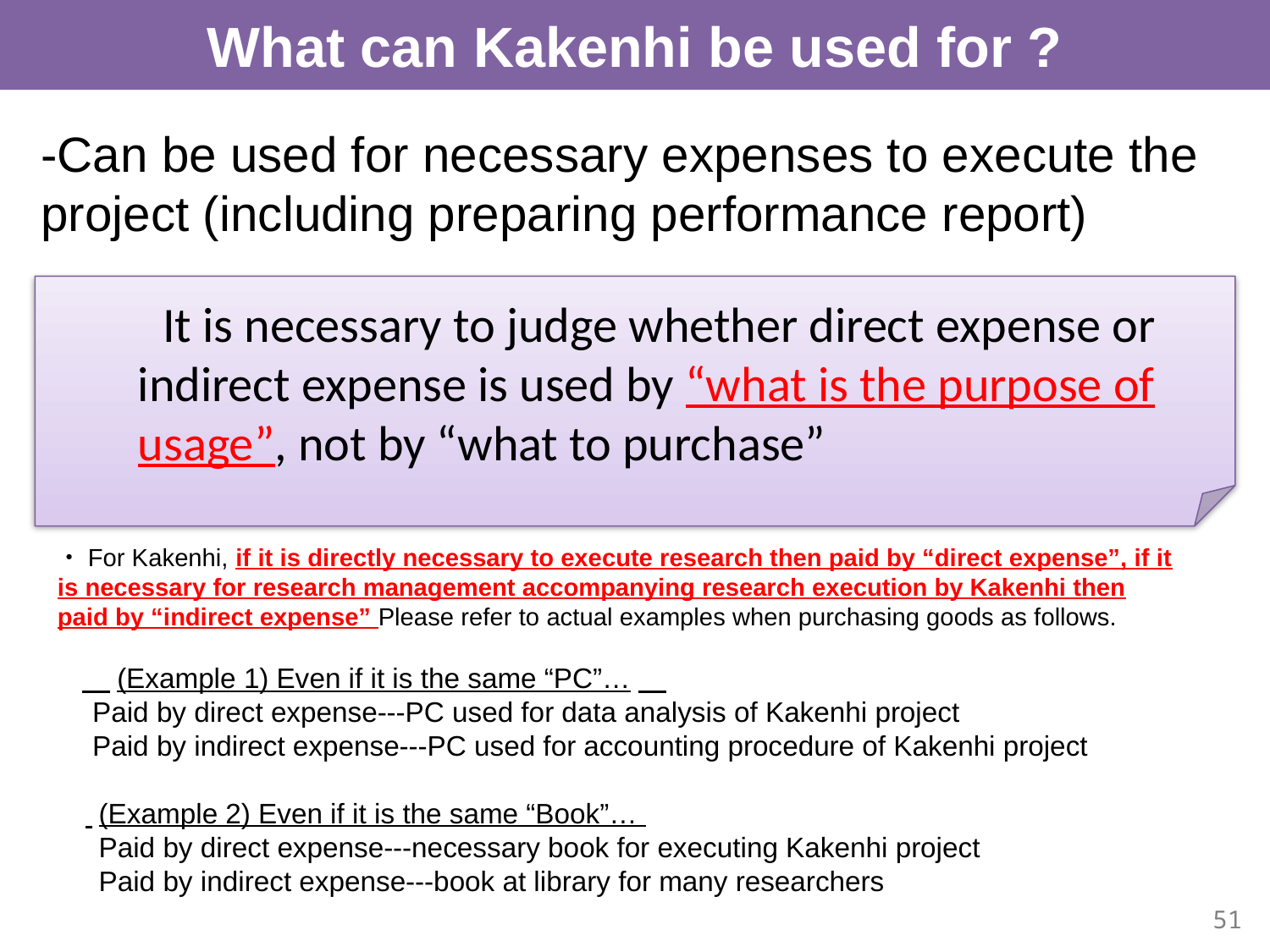

What can Kakenhi be used for ?
-Can be used for necessary expenses to execute the project (including preparing performance report)
It is necessary to judge whether direct expense or indirect expense is used by “what is the purpose of usage”, not by “what to purchase”
・For Kakenhi, if it is directly necessary to execute research then paid by “direct expense”, if it is necessary for research management accompanying research execution by Kakenhi then paid by “indirect expense” Please refer to actual examples when purchasing goods as follows.

　　(Example 1) Even if it is the same “PC”…
　Paid by direct expense---PC used for data analysis of Kakenhi project
　Paid by indirect expense---PC used for accounting procedure of Kakenhi project

　 (Example 2) Even if it is the same “Book”…
　 Paid by direct expense---necessary book for executing Kakenhi project
　 Paid by indirect expense---book at library for many researchers

51